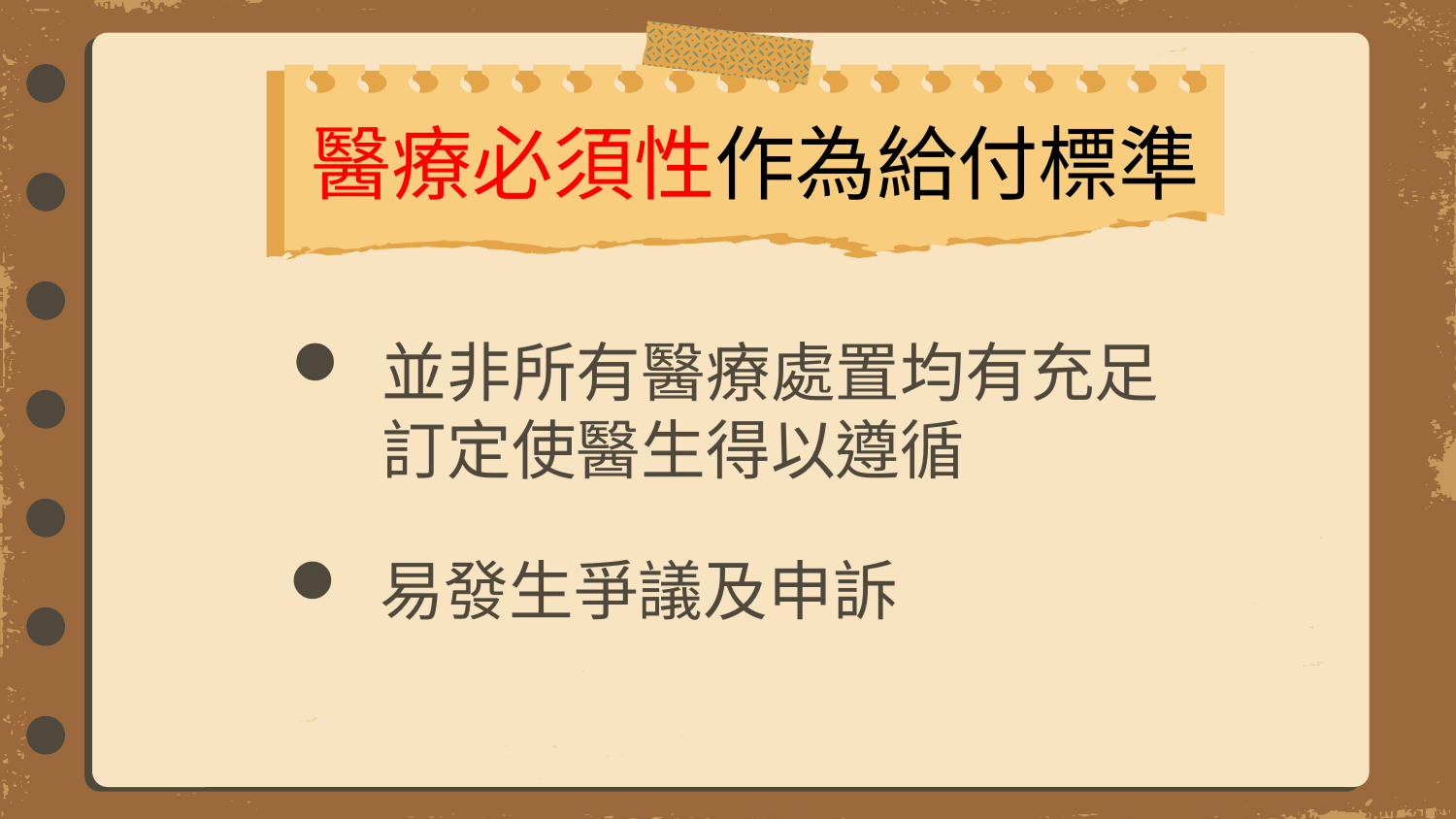

醫療必須性作為給付標準
並非所有醫療處置均有充足訂定使醫生得以遵循
易發生爭議及申訴